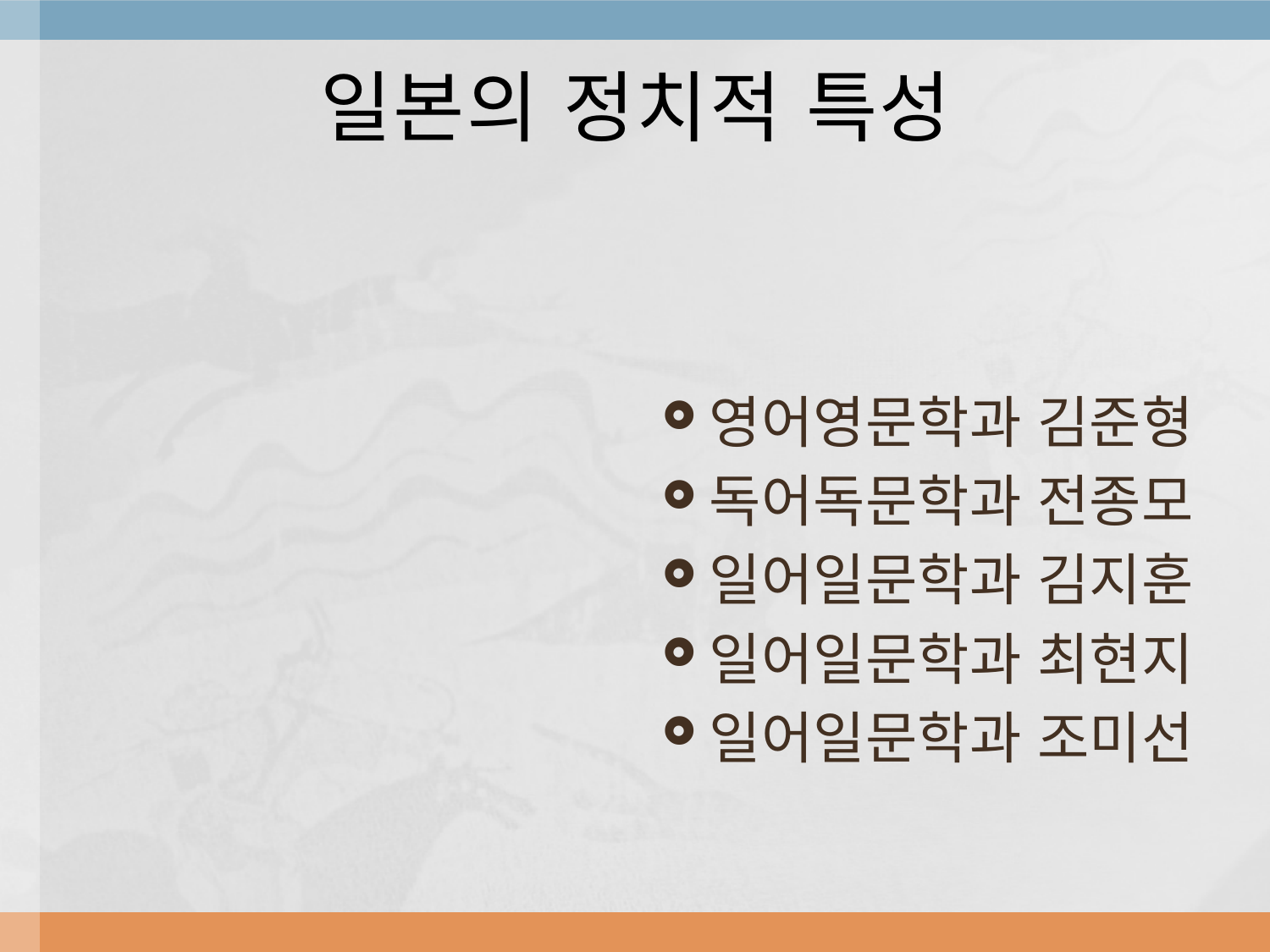

# 일본의 정치적 특성

영어영문학과 김준형
독어독문학과 전종모
일어일문학과 김지훈
일어일문학과 최현지
일어일문학과 조미선